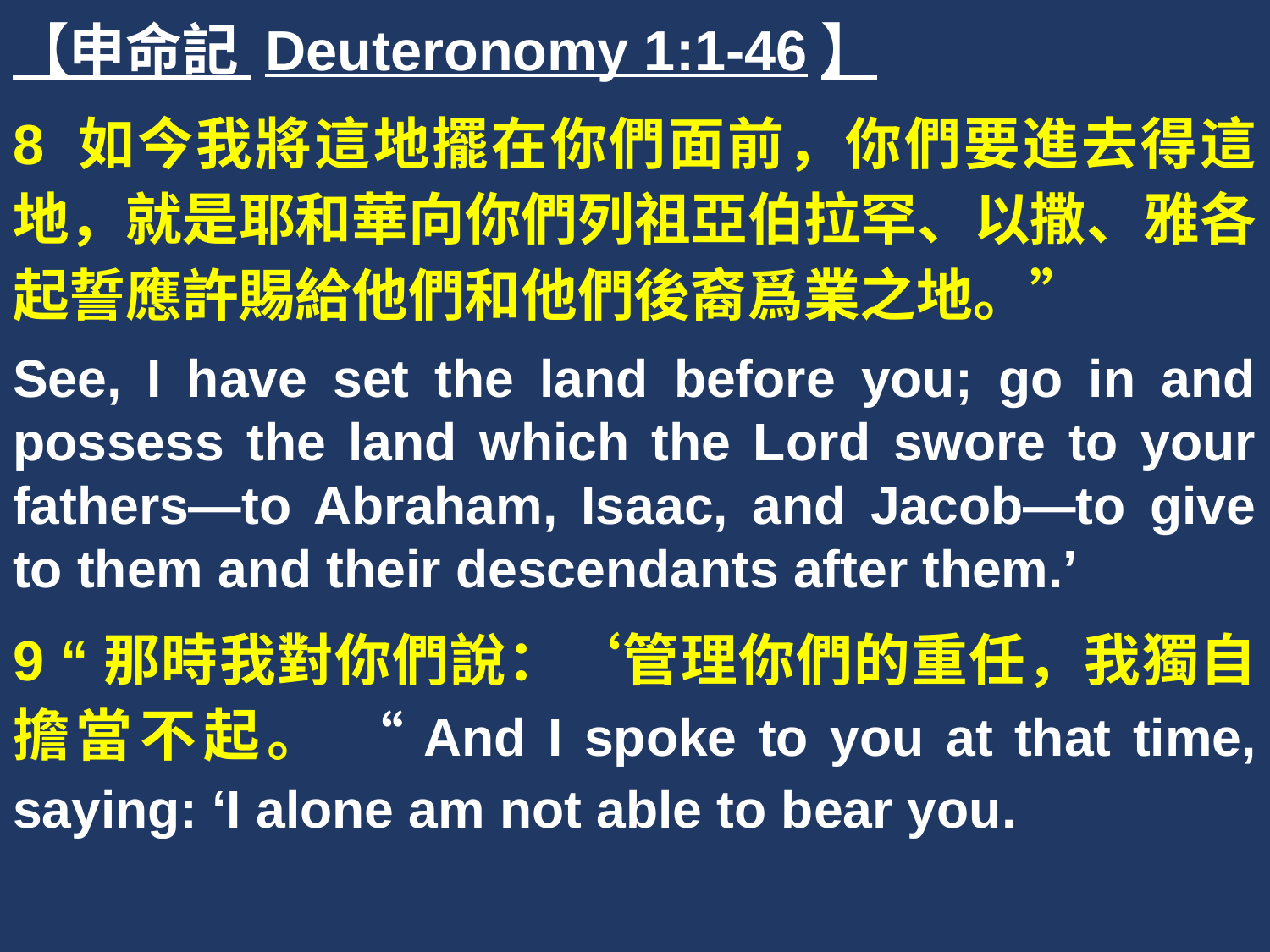

【申命記 Deuteronomy 1:1-46】
8 如今我將這地擺在你們面前，你們要進去得這地，就是耶和華向你們列祖亞伯拉罕、以撒、雅各起誓應許賜給他們和他們後裔爲業之地。”
See, I have set the land before you; go in and possess the land which the Lord swore to your fathers—to Abraham, Isaac, and Jacob—to give to them and their descendants after them.’
9 “那時我對你們說：‘管理你們的重任，我獨自擔當不起。 “And I spoke to you at that time, saying: ‘I alone am not able to bear you.